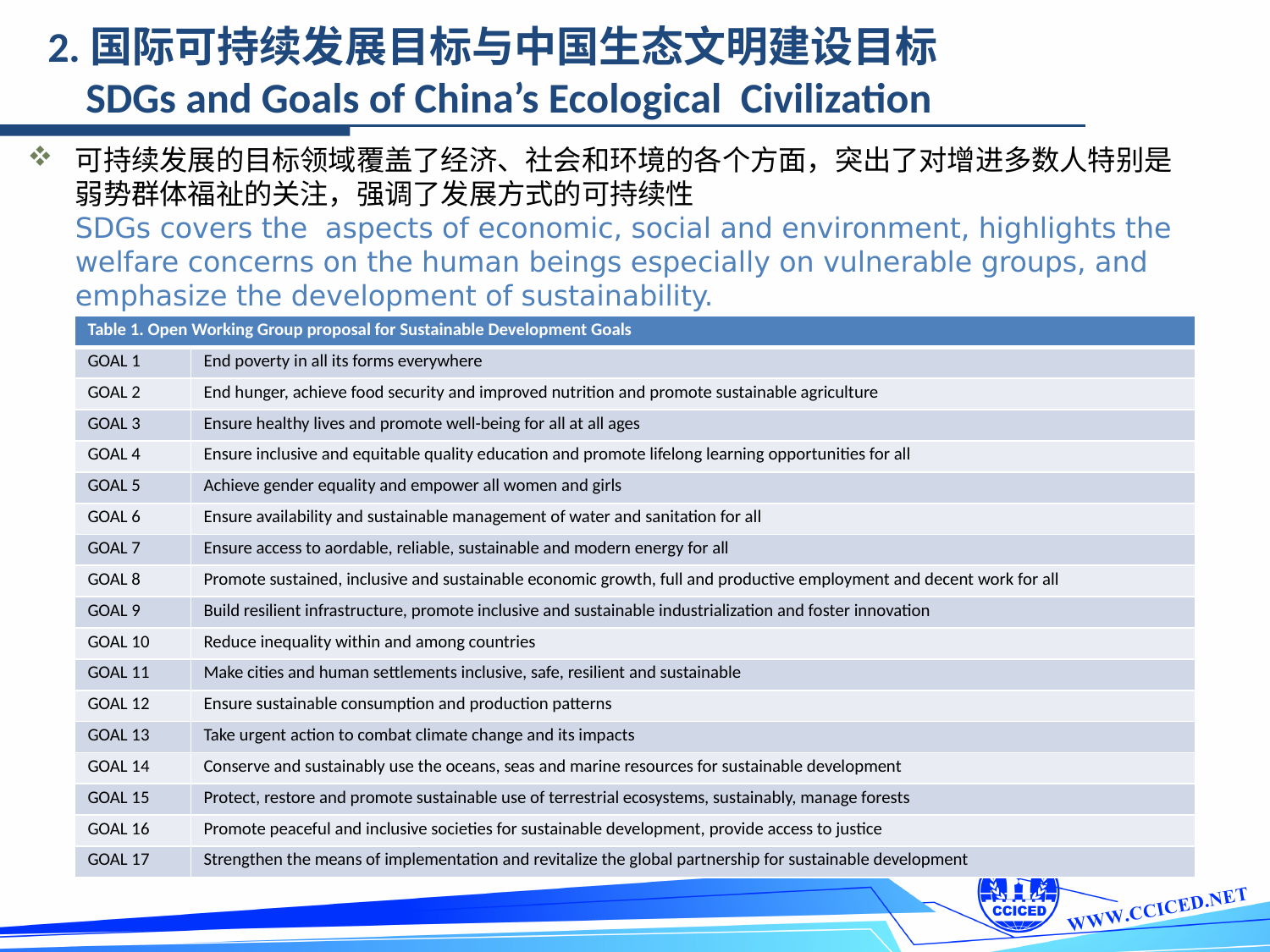

2.国际可持续发展目标与中国生态文明建设目标
    SDGs and Goals of China’s Ecological  Civilization
可持续发展的目标领域覆盖了经济、社会和环境的各个方面，突出了对增进多数人特别是弱势群体福祉的关注，强调了发展方式的可持续性                                                                              SDGs covers the  aspects of economic, social and environment, highlights the welfare concerns on the human beings especially on vulnerable groups, and emphasize the development of sustainability.

| Table 1. Open Working Group proposal for Sustainable Development Goals |  |
| --- | --- |
| GOAL 1 | End poverty in all its forms everywhere |
| GOAL 2 | End hunger, achieve food security and improved nutrition and promote sustainable agriculture |
| GOAL 3 | Ensure healthy lives and promote well-being for all at all ages |
| GOAL 4 | Ensure inclusive and equitable quality education and promote lifelong learning opportunities for all |
| GOAL 5 | Achieve gender equality and empower all women and girls |
| GOAL 6 | Ensure availability and sustainable management of water and sanitation for all |
| GOAL 7 | Ensure access to aordable, reliable, sustainable and modern energy for all |
| GOAL 8 | Promote sustained, inclusive and sustainable economic growth, full and productive employment and decent work for all |
| GOAL 9 | Build resilient infrastructure, promote inclusive and sustainable industrialization and foster innovation |
| GOAL 10 | Reduce inequality within and among countries |
| GOAL 11 | Make cities and human settlements inclusive, safe, resilient and sustainable |
| GOAL 12 | Ensure sustainable consumption and production patterns |
| GOAL 13 | Take urgent action to combat climate change and its impacts |
| GOAL 14 | Conserve and sustainably use the oceans, seas and marine resources for sustainable development |
| GOAL 15 | Protect, restore and promote sustainable use of terrestrial ecosystems, sustainably, manage forests |
| GOAL 16 | Promote peaceful and inclusive societies for sustainable development, provide access to justice |
| GOAL 17 | Strengthen the means of implementation and revitalize the global partnership for sustainable development |